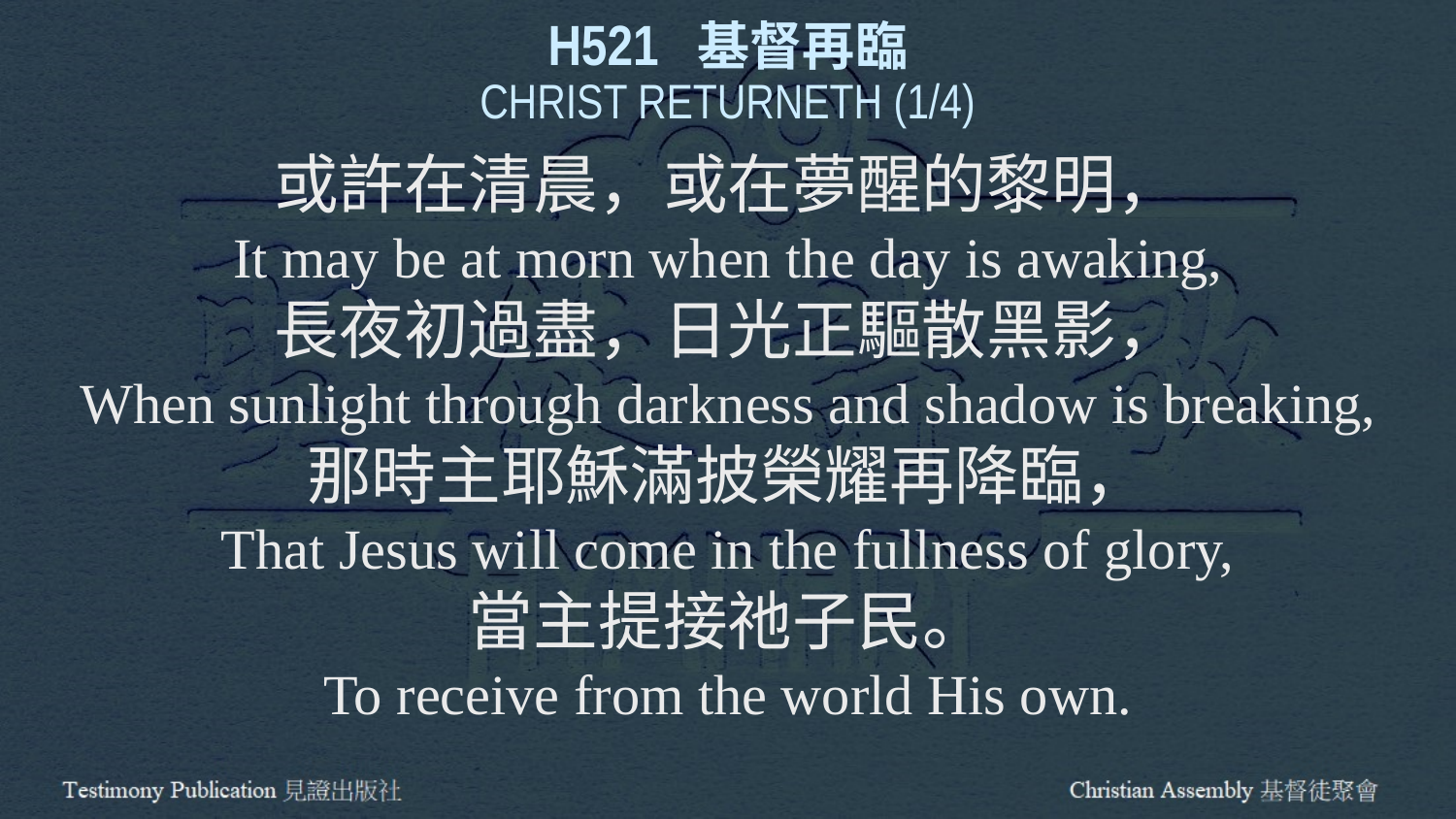

H521  基督再臨
CHRIST RETURNETH (1/4)

或許在清晨，或在夢醒的黎明，
It may be at morn when the day is awaking,
長夜初過盡，日光正驅散黑影，
When sunlight through darkness and shadow is breaking,
那時主耶穌滿披榮耀再降臨，
That Jesus will come in the fullness of glory,
當主提接祂子民。
To receive from the world His own.